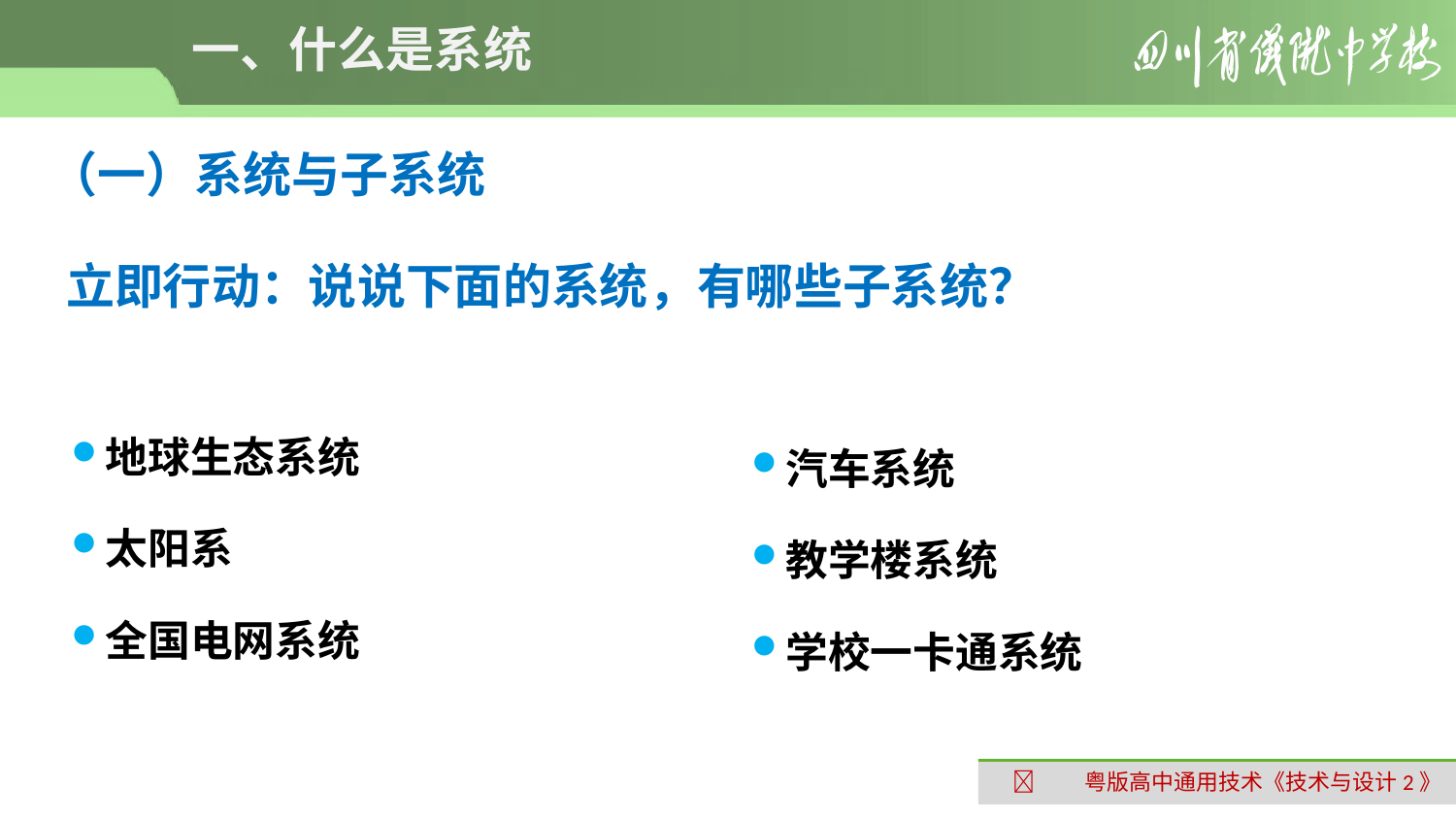

# 一、什么是系统
（一）系统与子系统
立即行动：说说下面的系统，有哪些子系统？
地球生态系统
太阳系
全国电网系统
汽车系统
教学楼系统
学校一卡通系统